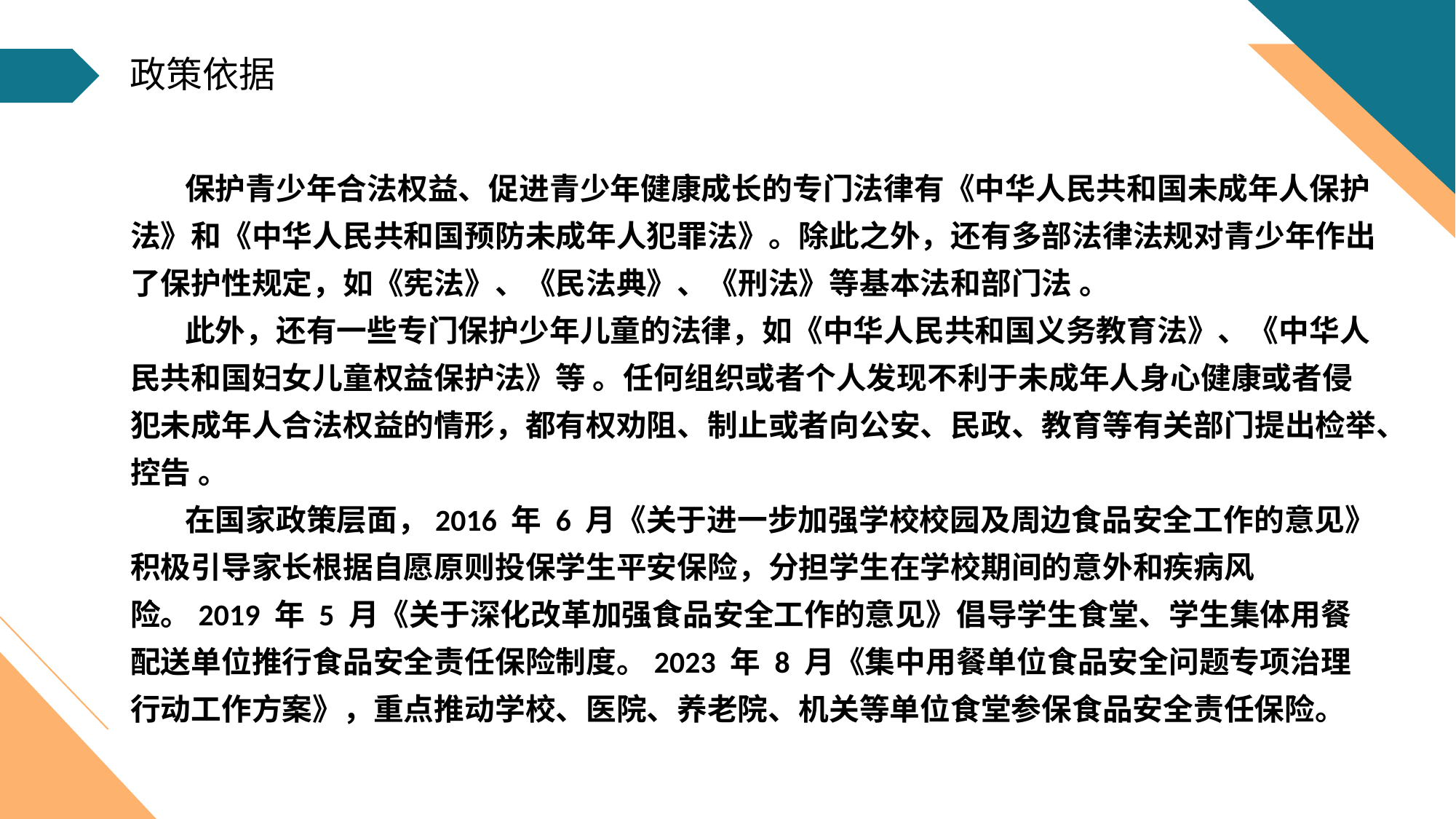

政策依据

保护青少年合法权益、促进青少年健康成长的专门法律有《中华人民共和国未成年人保护法》和《中华人民共和国预防未成年人犯罪法》。除此之外，还有多部法律法规对青少年作出了保护性规定，如《宪法》、《民法典》、《刑法》等基本法和部门法 。
此外，还有一些专门保护少年儿童的法律，如《中华人民共和国义务教育法》、《中华人民共和国妇女儿童权益保护法》等 。任何组织或者个人发现不利于未成年人身心健康或者侵犯未成年人合法权益的情形，都有权劝阻、制止或者向公安、民政、教育等有关部门提出检举、控告 。
在国家政策层面，2016 年 6 月《关于进一步加强学校校园及周边食品安全工作的意见》积极引导家长根据自愿原则投保学生平安保险，分担学生在学校期间的意外和疾病风险。2019 年 5 月《关于深化改革加强食品安全工作的意见》倡导学生食堂、学生集体用餐配送单位推行食品安全责任保险制度。2023 年 8 月《集中用餐单位食品安全问题专项治理行动工作方案》，重点推动学校、医院、养老院、机关等单位食堂参保食品安全责任保险。

输入关键词
输入关键词